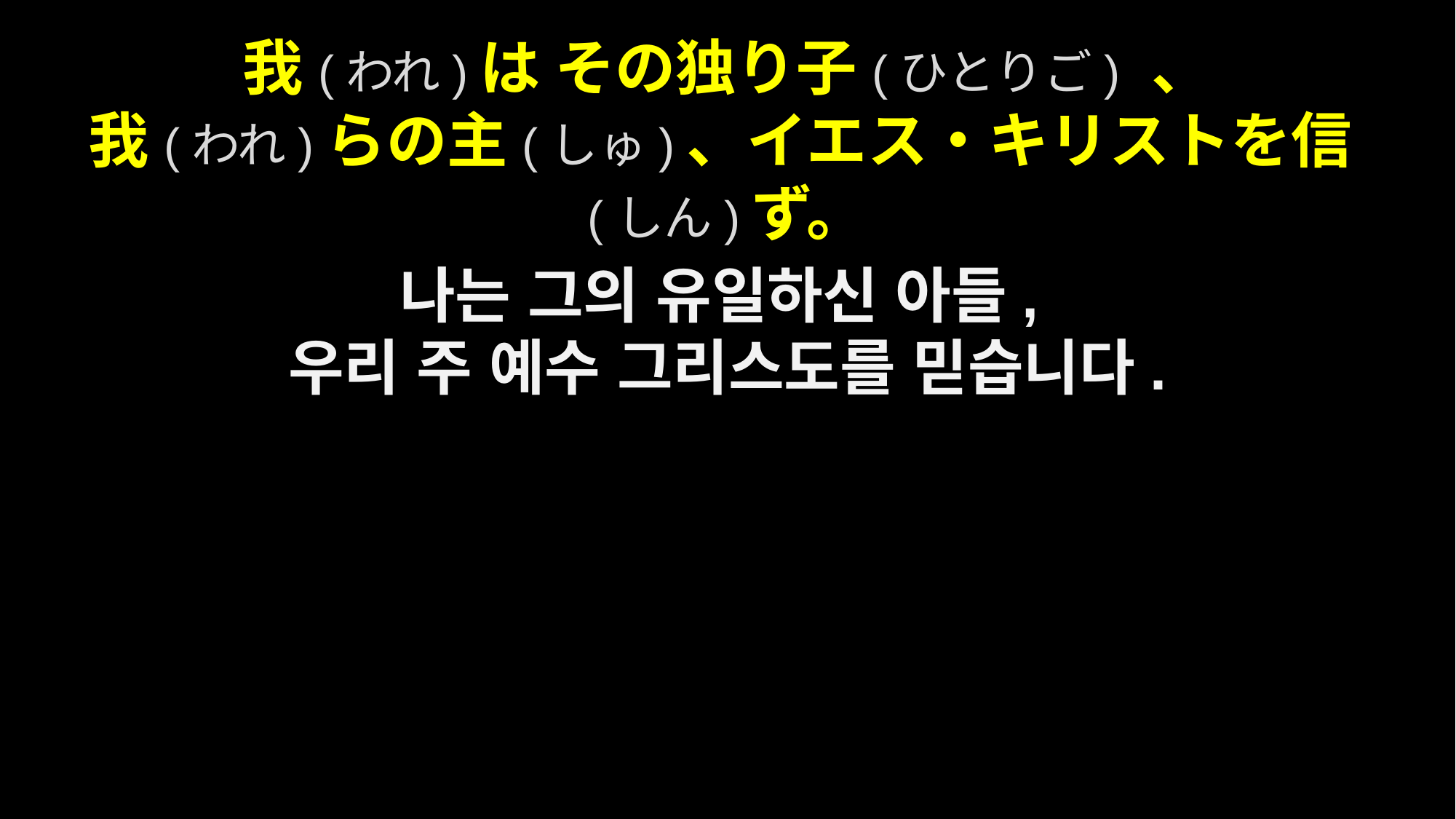

我(われ)は その独り子(ひとりご) 、
我(われ)らの主(しゅ)、イエス・キリストを信(しん)ず。
나는 그의 유일하신 아들,
우리 주 예수 그리스도를 믿습니다.